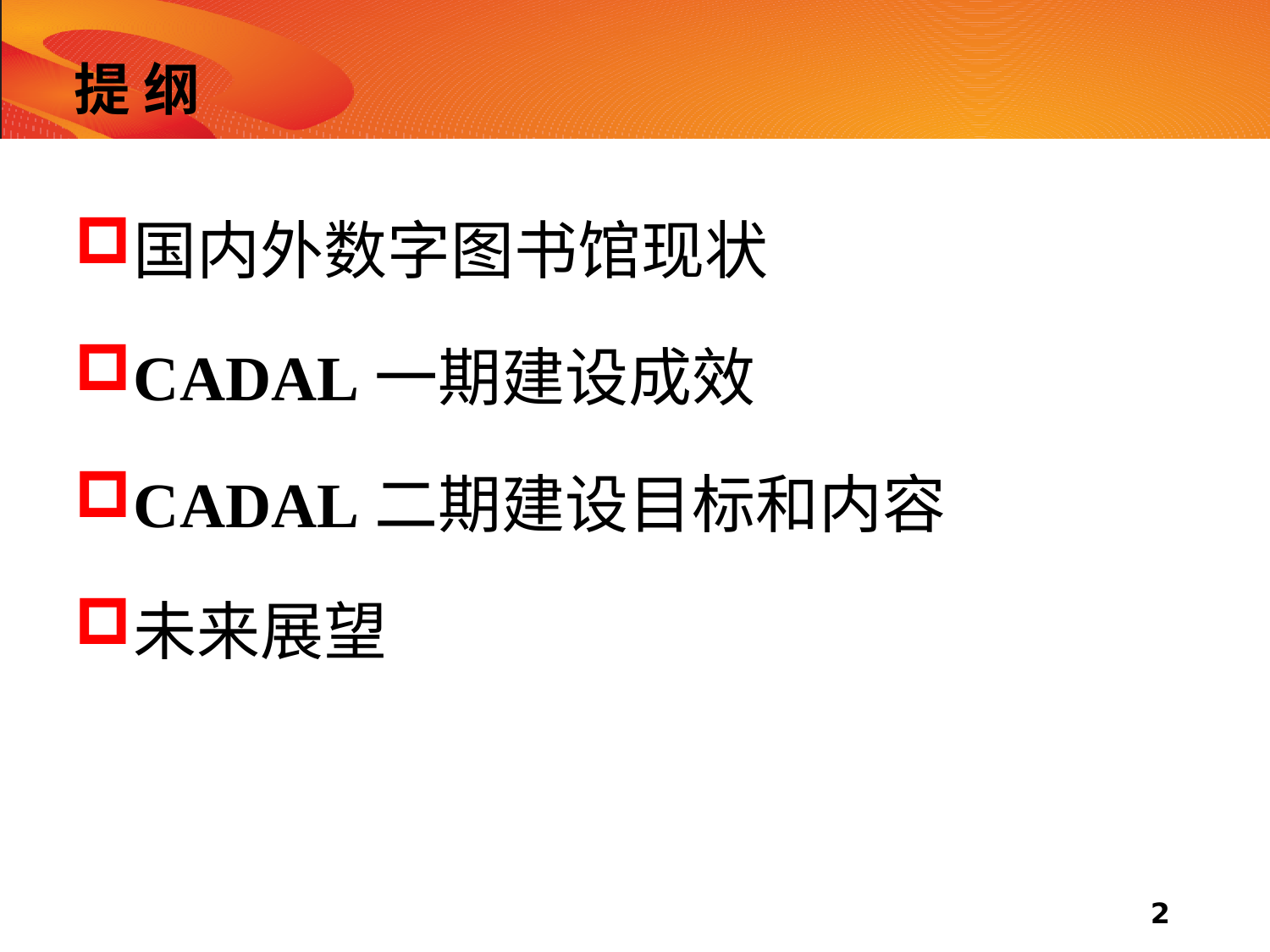

# 提 纲
国内外数字图书馆现状
CADAL一期建设成效
CADAL二期建设目标和内容
未来展望